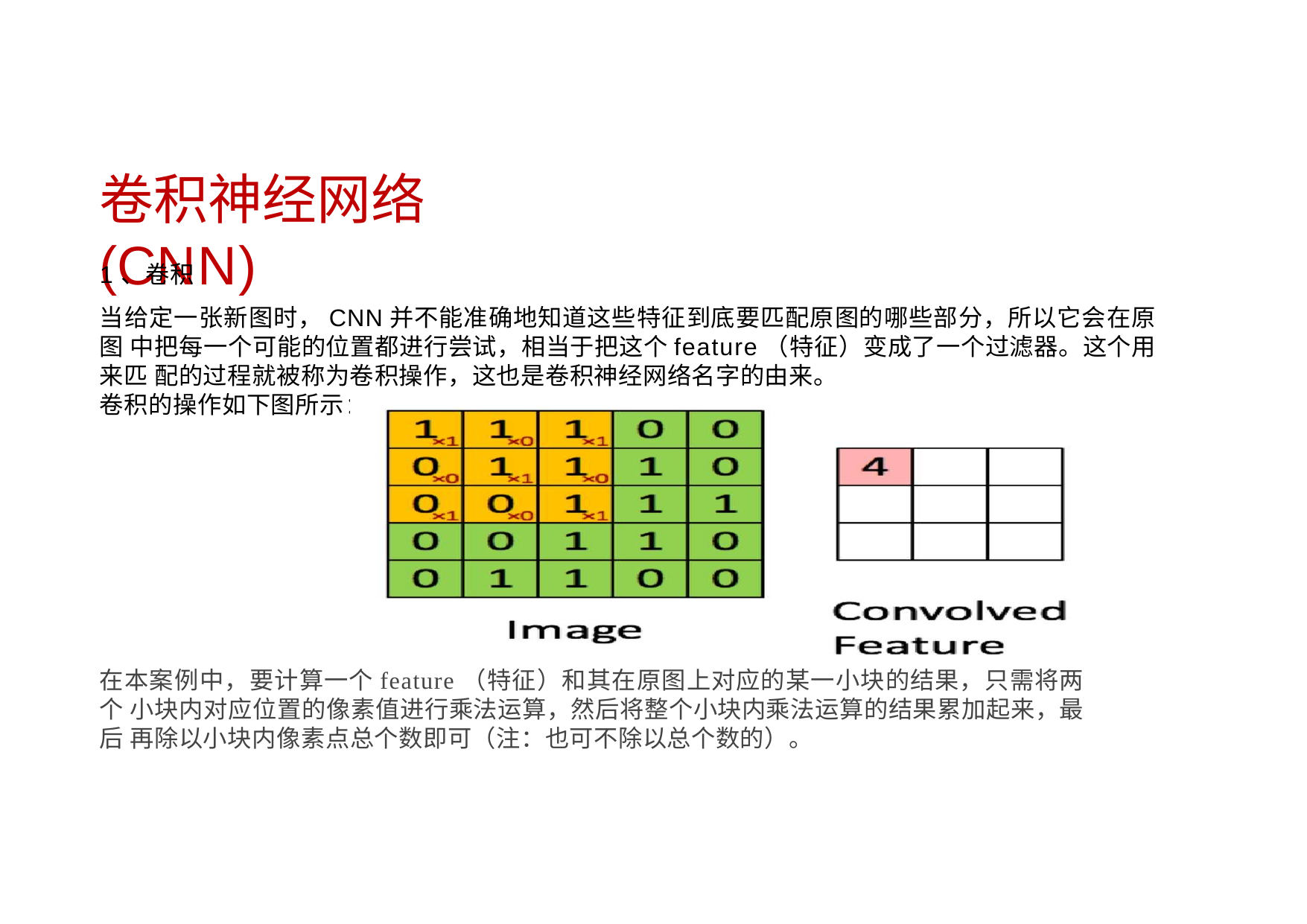

# 卷积神经网络(CNN)
1、卷积
当给定一张新图时，CNN并不能准确地知道这些特征到底要匹配原图的哪些部分，所以它会在原图 中把每一个可能的位置都进行尝试，相当于把这个feature（特征）变成了一个过滤器。这个用来匹 配的过程就被称为卷积操作，这也是卷积神经网络名字的由来。
卷积的操作如下图所示

：
在本案例中，要计算一个feature（特征）和其在原图上对应的某一小块的结果，只需将两个 小块内对应位置的像素值进行乘法运算，然后将整个小块内乘法运算的结果累加起来，最后 再除以小块内像素点总个数即可（注：也可不除以总个数的）。